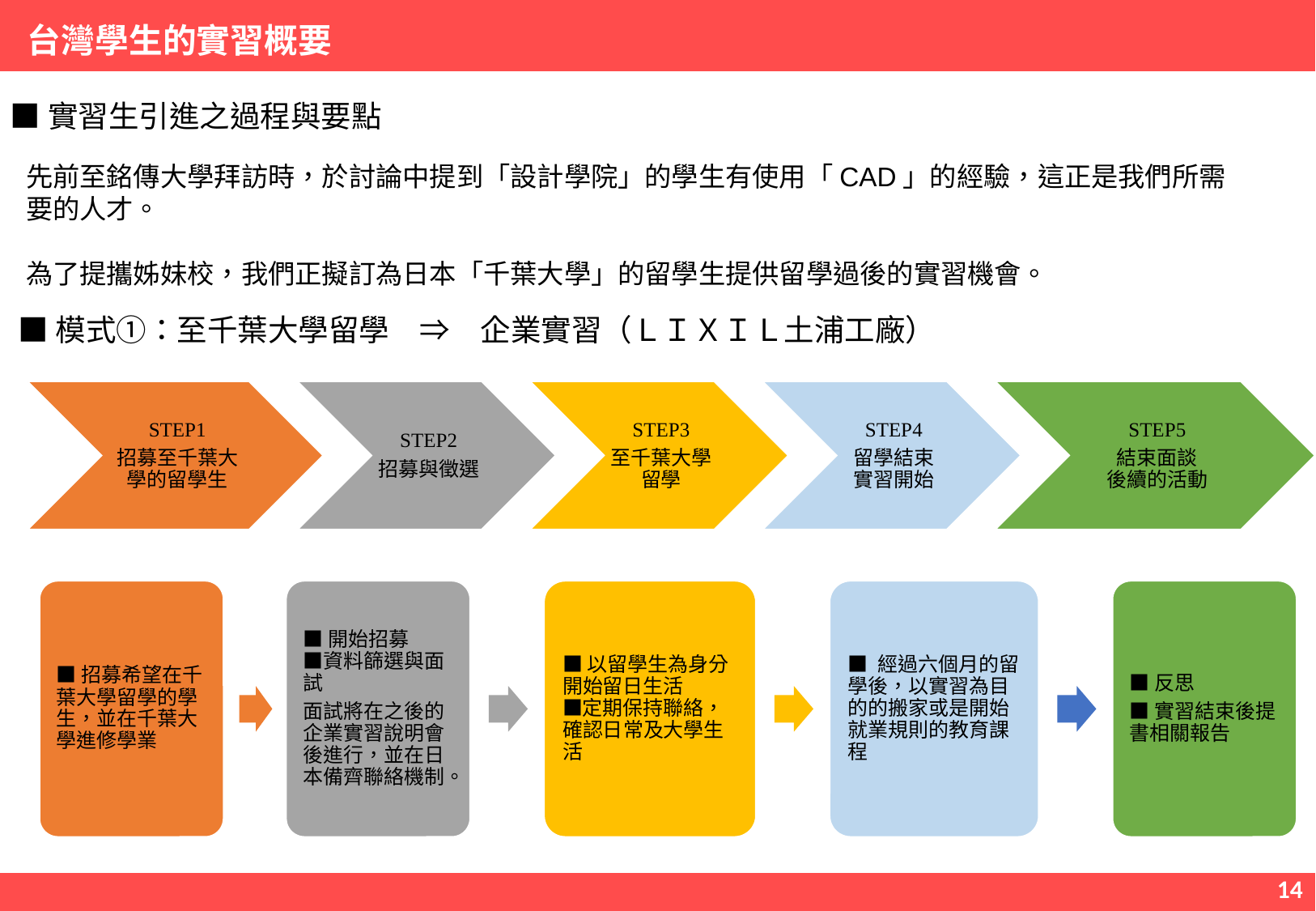

台灣學生的實習概要
■實習生引進之過程與要點

先前至銘傳大學拜訪時，於討論中提到「設計學院」的學生有使用「CAD」的經驗，這正是我們所需要的人才。

為了提攜姊妹校，我們正擬訂為日本「千葉大學」的留學生提供留學過後的實習機會。

STEP1
招募至千葉大學的留學生
STEP2
招募與徵選
STEP3
至千葉大學留學
STEP4
留學結束
實習開始
STEP5
結束面談
後續的活動
■模式①：至千葉大學留學　⇒　企業實習（ＬＩＸＩＬ土浦工廠）
■招募希望在千葉大學留學的學生，並在千葉大學進修學業

■開始招募
■資料篩選與面試
面試將在之後的企業實習說明會後進行，並在日本備齊聯絡機制。

■以留學生為身分開始留日生活
■定期保持聯絡，確認日常及大學生活

■ 經過六個月的留學後，以實習為目的的搬家或是開始就業規則的教育課程

■反思
■實習結束後提書相關報告
14